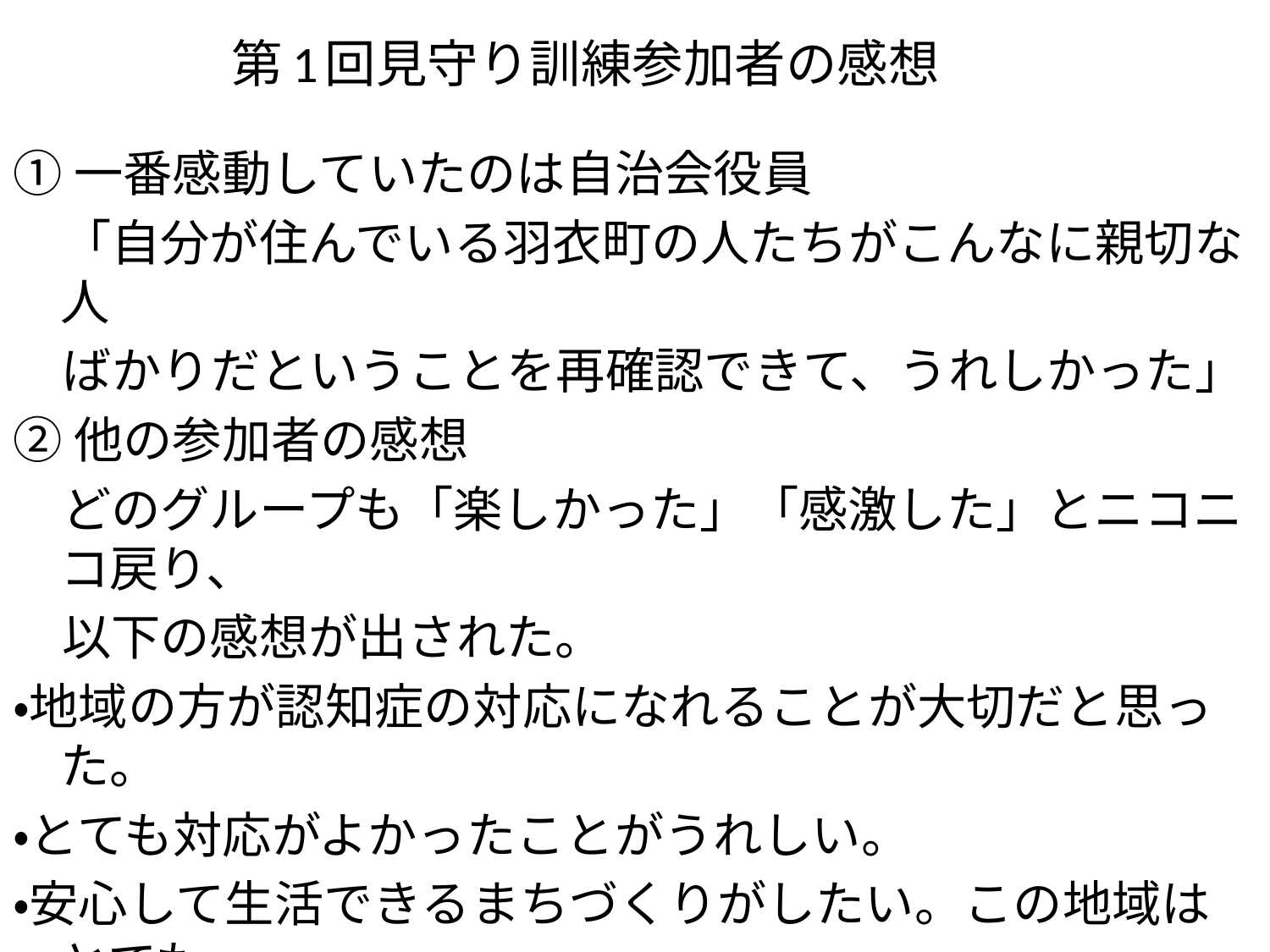

# 第1回見守り訓練参加者の感想
①一番感動していたのは自治会役員
　「自分が住んでいる羽衣町の人たちがこんなに親切な人
　ばかりだということを再確認できて、うれしかった」
②他の参加者の感想
　どのグループも「楽しかった」「感激した」とニコニコ戻り、
　以下の感想が出された。
・地域の方が認知症の対応になれることが大切だと思った。
・とても対応がよかったことがうれしい。
・安心して生活できるまちづくりがしたい。この地域はとても
　優しさを感じた。
・商店街の反応がよかった。商店街にも共催してもらうとよい。